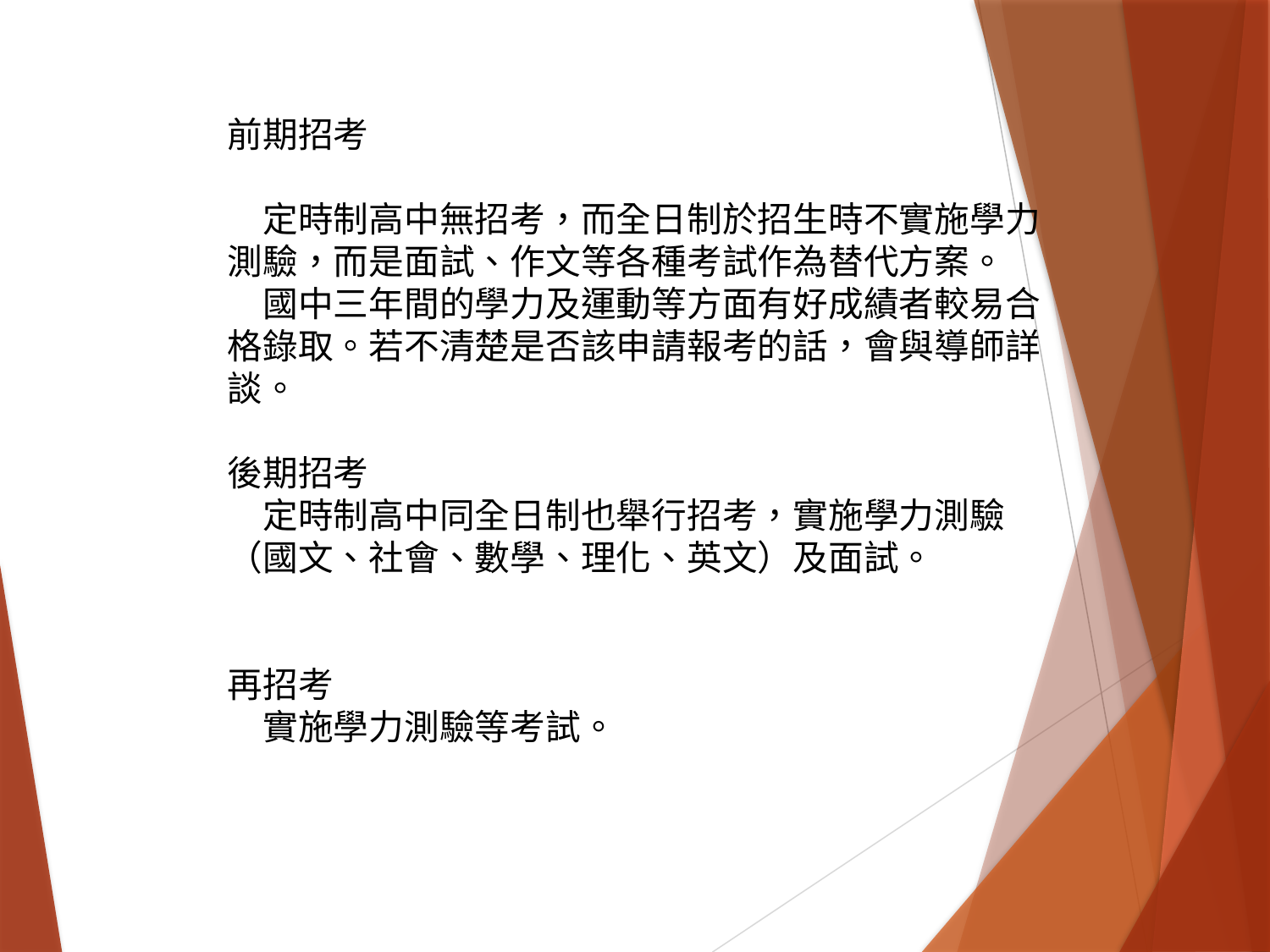

前期招考

　定時制高中無招考，而全日制於招生時不實施學力測驗，而是面試、作文等各種考試作為替代方案。
　國中三年間的學力及運動等方面有好成績者較易合格錄取。若不清楚是否該申請報考的話，會與導師詳談。

後期招考
　定時制高中同全日制也舉行招考，實施學力測驗（國文、社會、數學、理化、英文）及面試。

再招考
　實施學力測驗等考試。